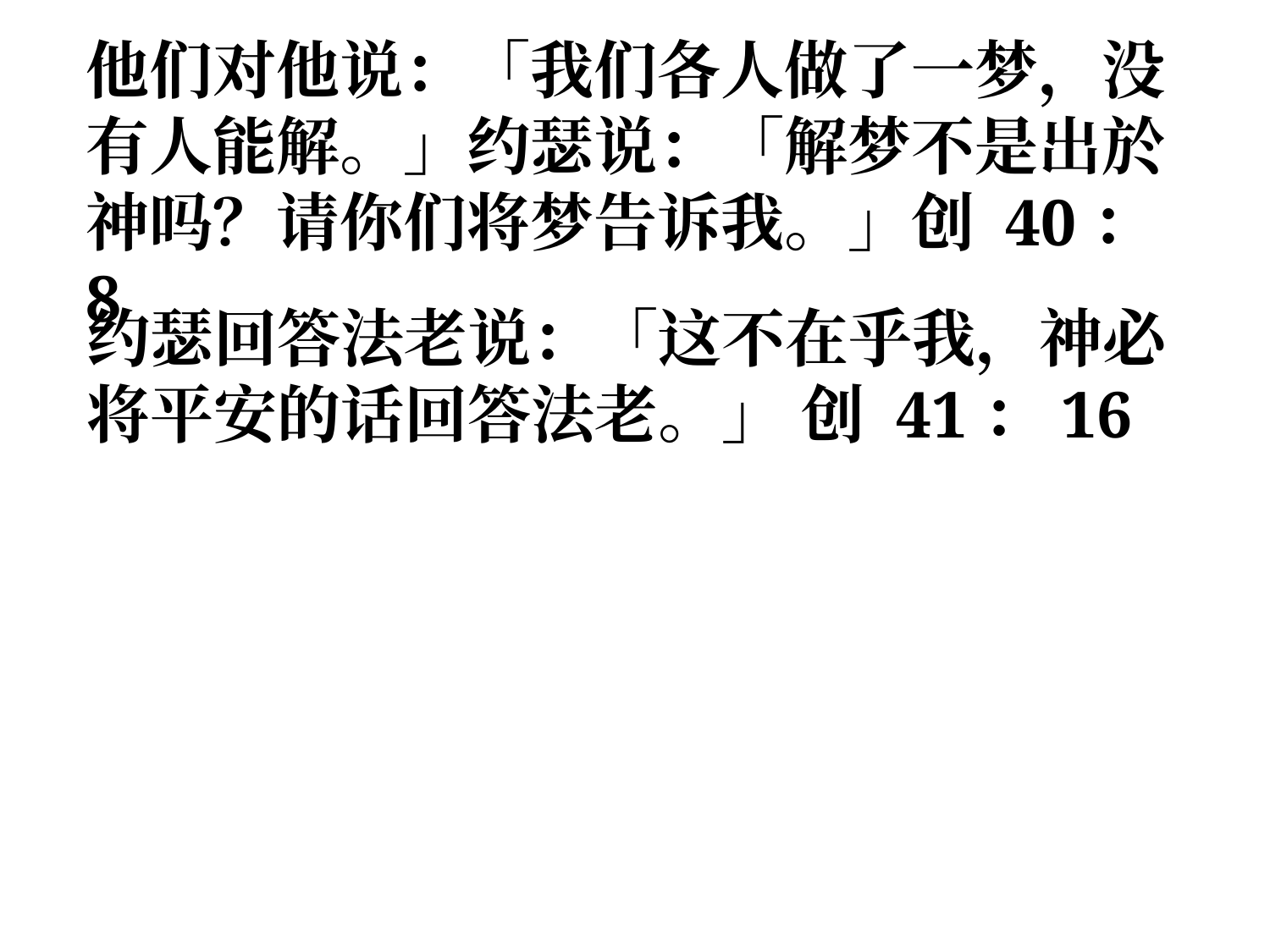

他们对他说：「我们各人做了一梦，没有人能解。」约瑟说：「解梦不是出於神吗？请你们将梦告诉我。」创 40：8
约瑟回答法老说：「这不在乎我，神必将平安的话回答法老。」 创 41：16